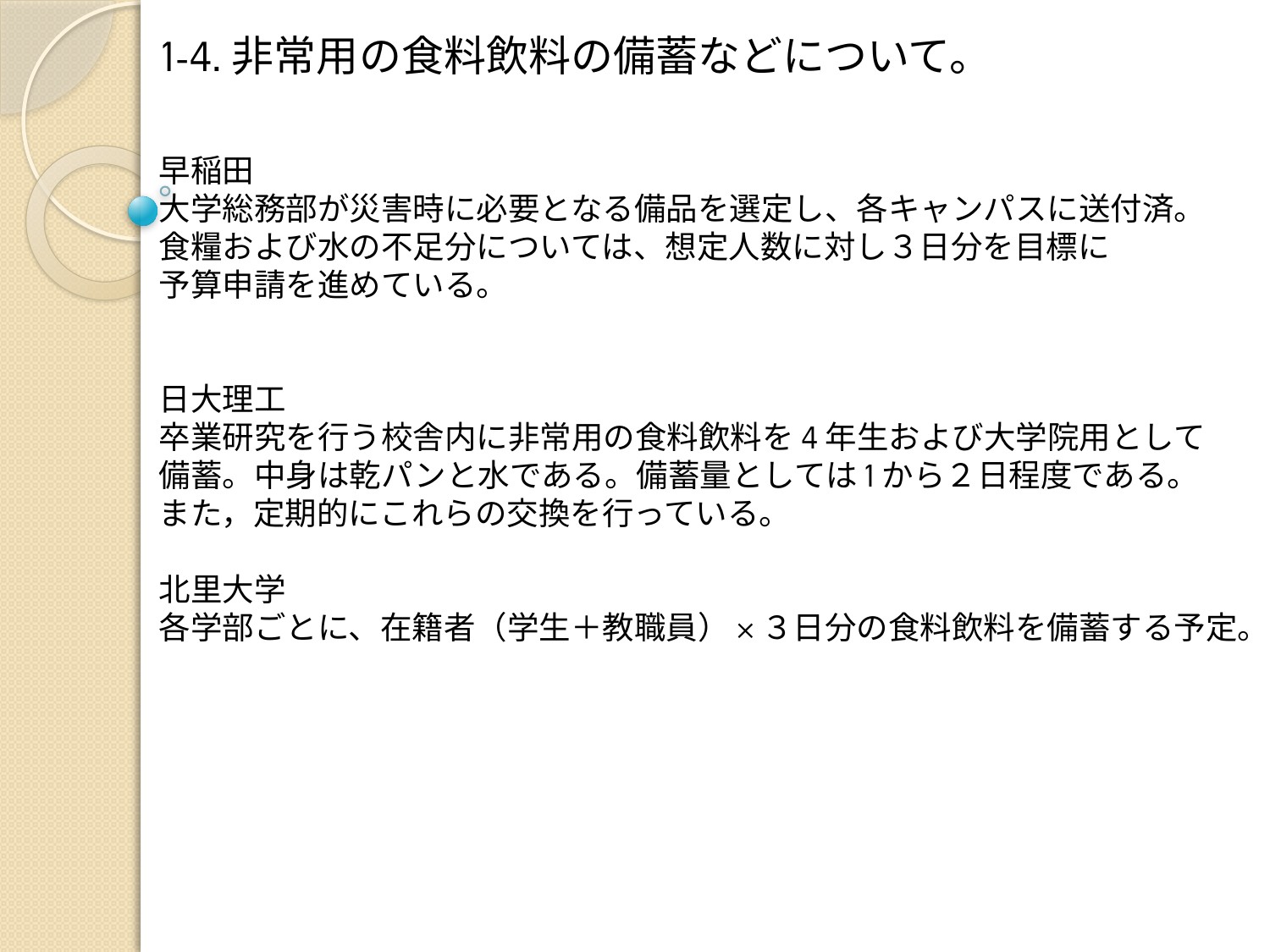

1-4.非常用の食料飲料の備蓄などについて。

早稲田
大学総務部が災害時に必要となる備品を選定し、各キャンパスに送付済。
食糧および水の不足分については、想定人数に対し３日分を目標に
予算申請を進めている。

日大理工
卒業研究を行う校舎内に非常用の食料飲料を4年生および大学院用として
備蓄。中身は乾パンと水である。備蓄量としては1から２日程度である。
また，定期的にこれらの交換を行っている。

北里大学
各学部ごとに、在籍者（学生＋教職員）×３日分の食料飲料を備蓄する予定。